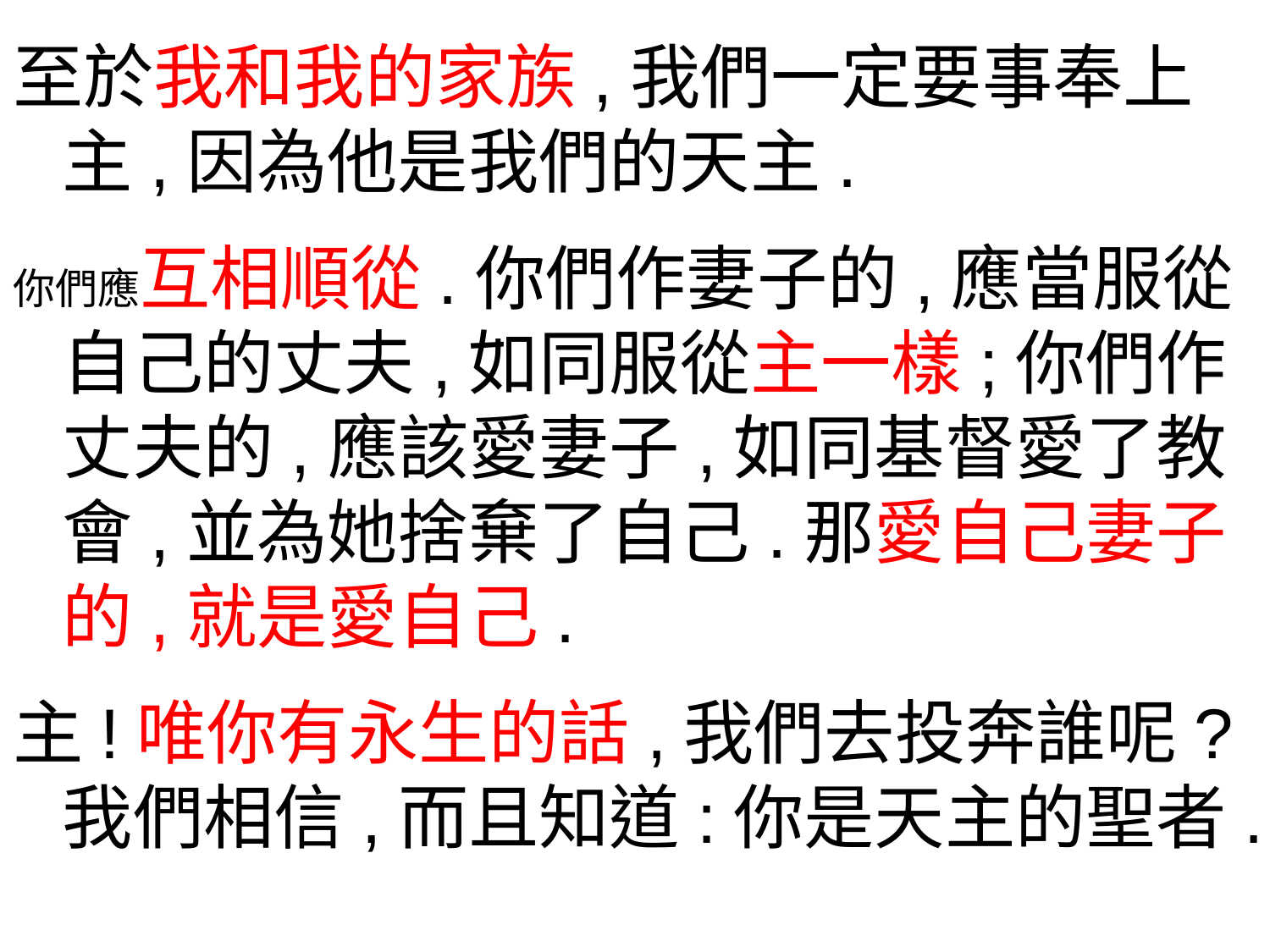

至於我和我的家族,我們一定要事奉上主,因為他是我們的天主.
你們應互相順從.你們作妻子的,應當服從自己的丈夫,如同服從主一樣;你們作丈夫的,應該愛妻子,如同基督愛了教會,並為她捨棄了自己.那愛自己妻子的,就是愛自己.
主!唯你有永生的話,我們去投奔誰呢?我們相信,而且知道:你是天主的聖者.